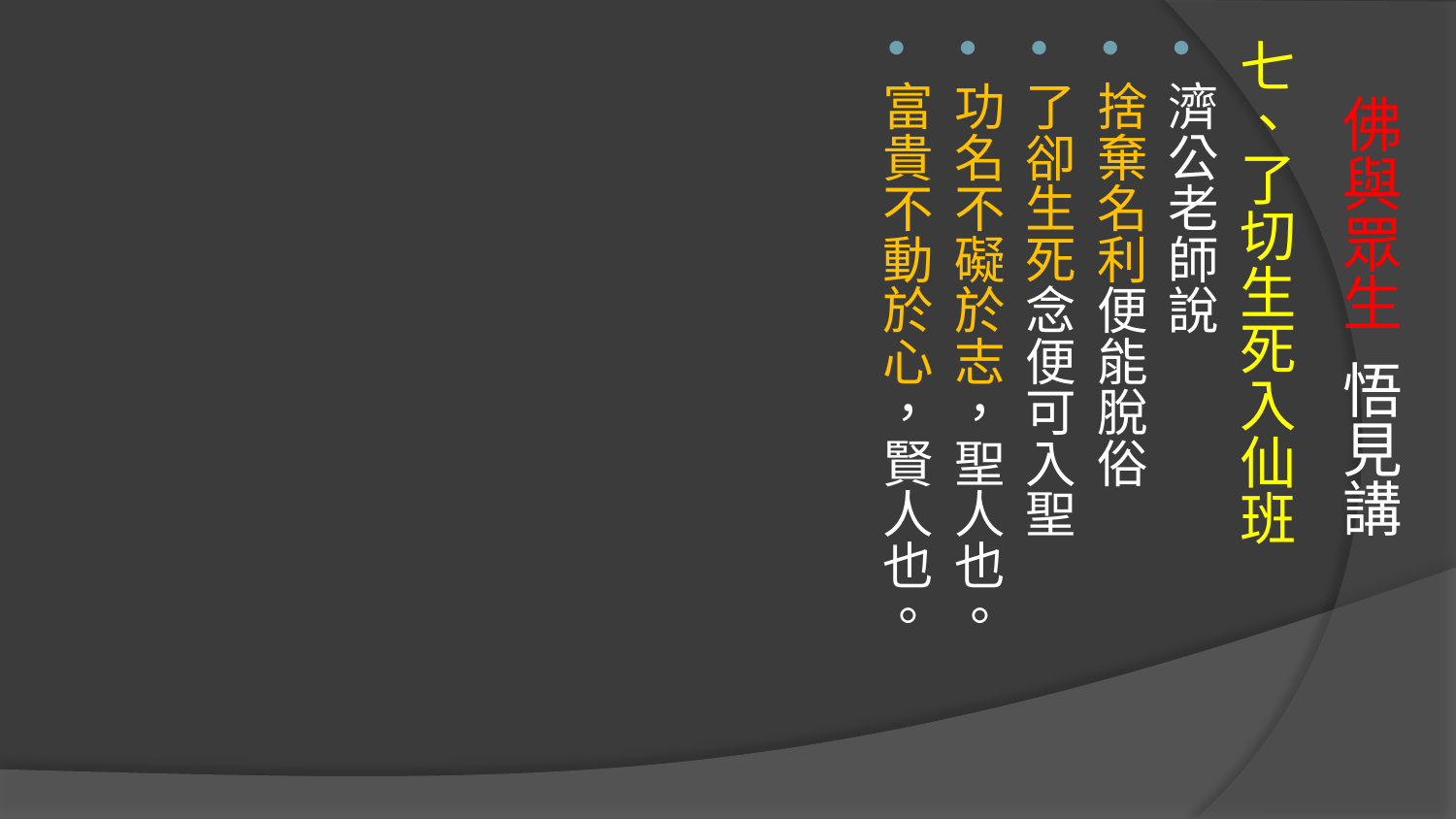

七、了切生死入仙班
濟公老師說
捨棄名利便能脫俗
了卻生死念便可入聖
功名不礙於志，聖人也。
富貴不動於心，賢人也。

# 佛與眾生  悟見講